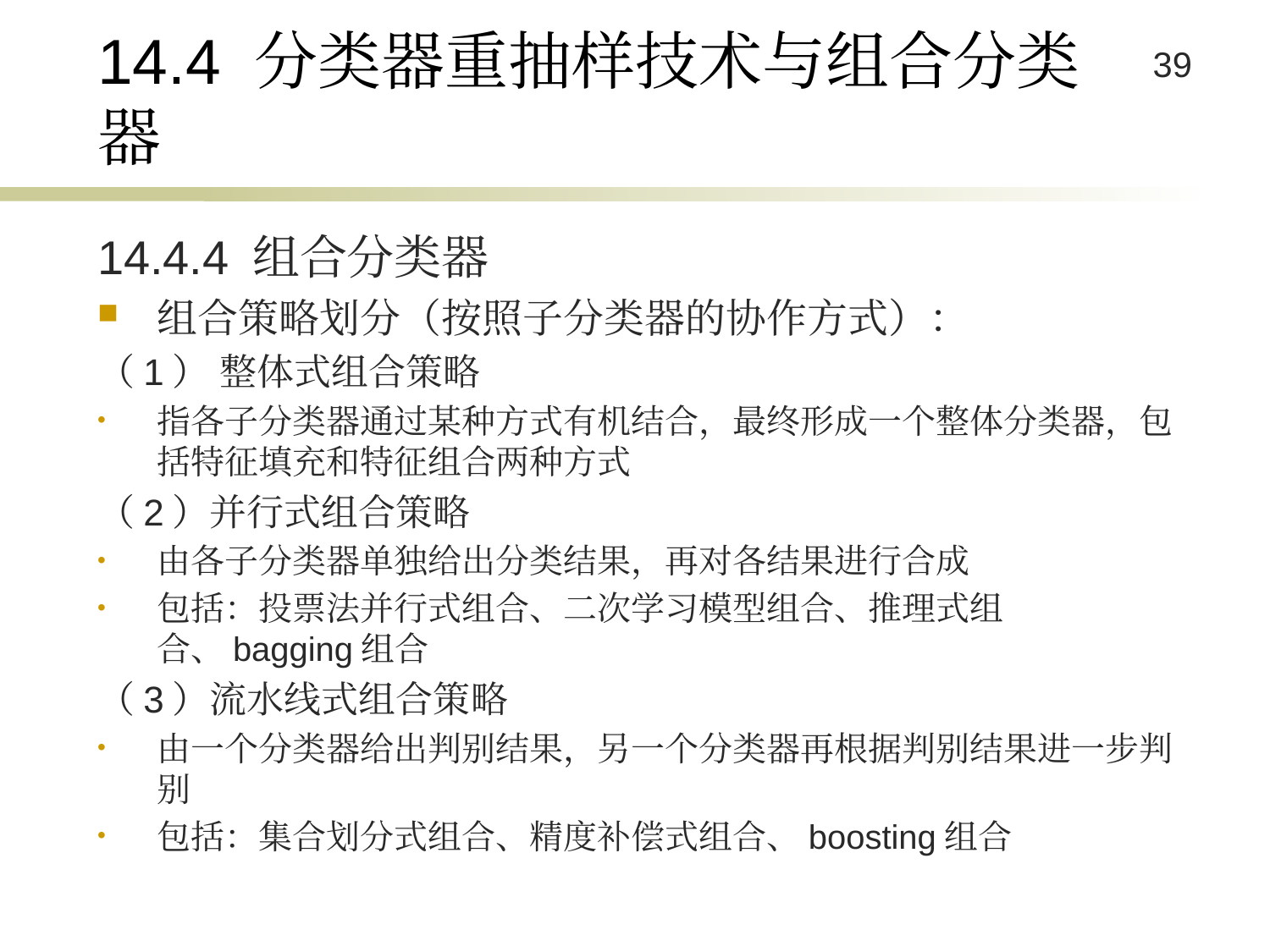

# 14.4 分类器重抽样技术与组合分类器
14.4.4 组合分类器
组合策略划分（按照子分类器的协作方式）：
（1） 整体式组合策略
指各子分类器通过某种方式有机结合，最终形成一个整体分类器，包括特征填充和特征组合两种方式
（2）并行式组合策略
由各子分类器单独给出分类结果，再对各结果进行合成
包括：投票法并行式组合、二次学习模型组合、推理式组合、bagging组合
（3）流水线式组合策略
由一个分类器给出判别结果，另一个分类器再根据判别结果进一步判别
包括：集合划分式组合、精度补偿式组合、boosting组合